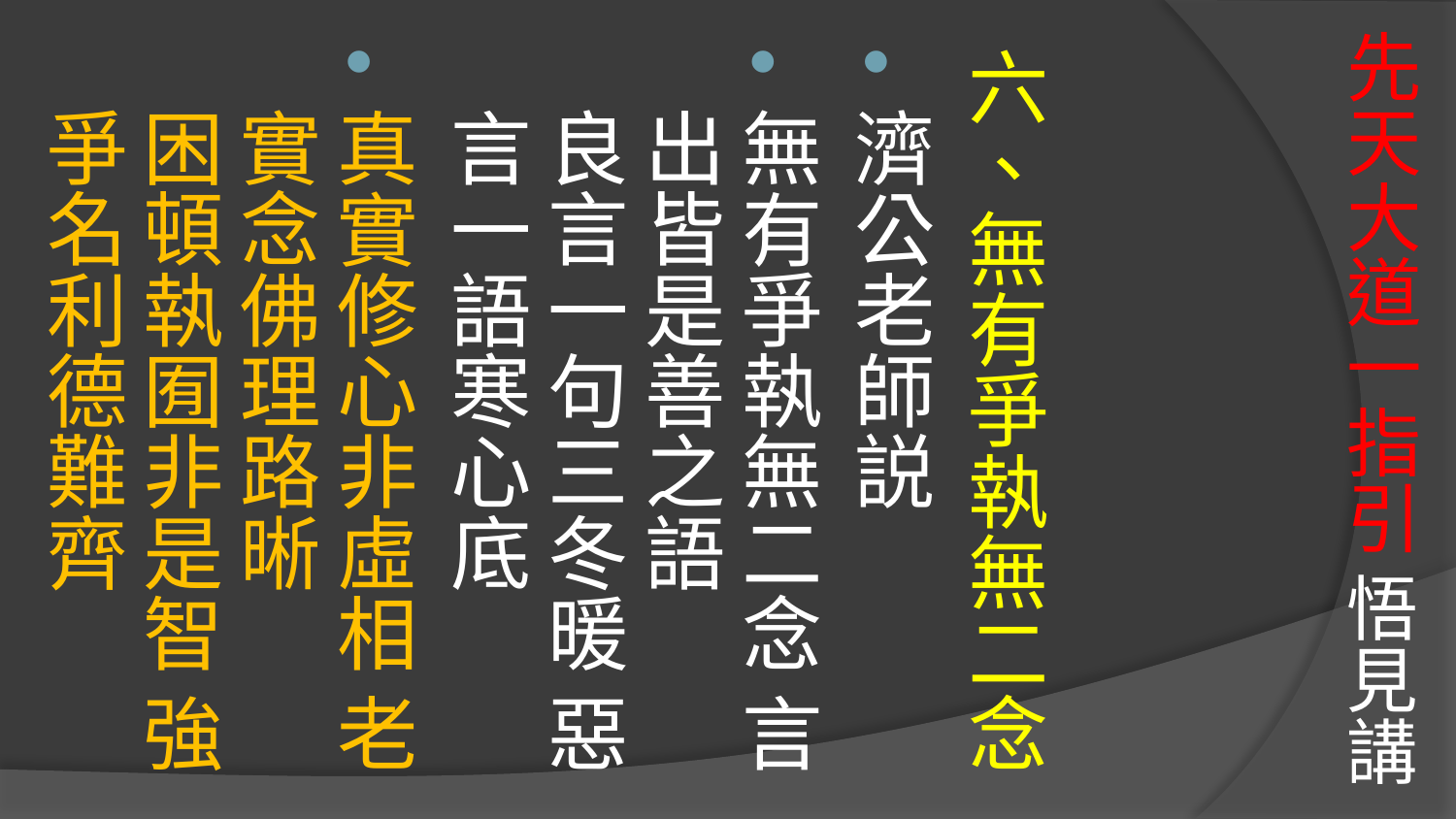

# 先天大道一指引 悟見講
六、無有爭執無二念
濟公老師説
無有爭執無二念 言出皆是善之語
良言一句三冬暖 惡言一語寒心底
真實修心非虛相 老實念佛理路晰
困頓執囿非是智 強爭名利德難齊